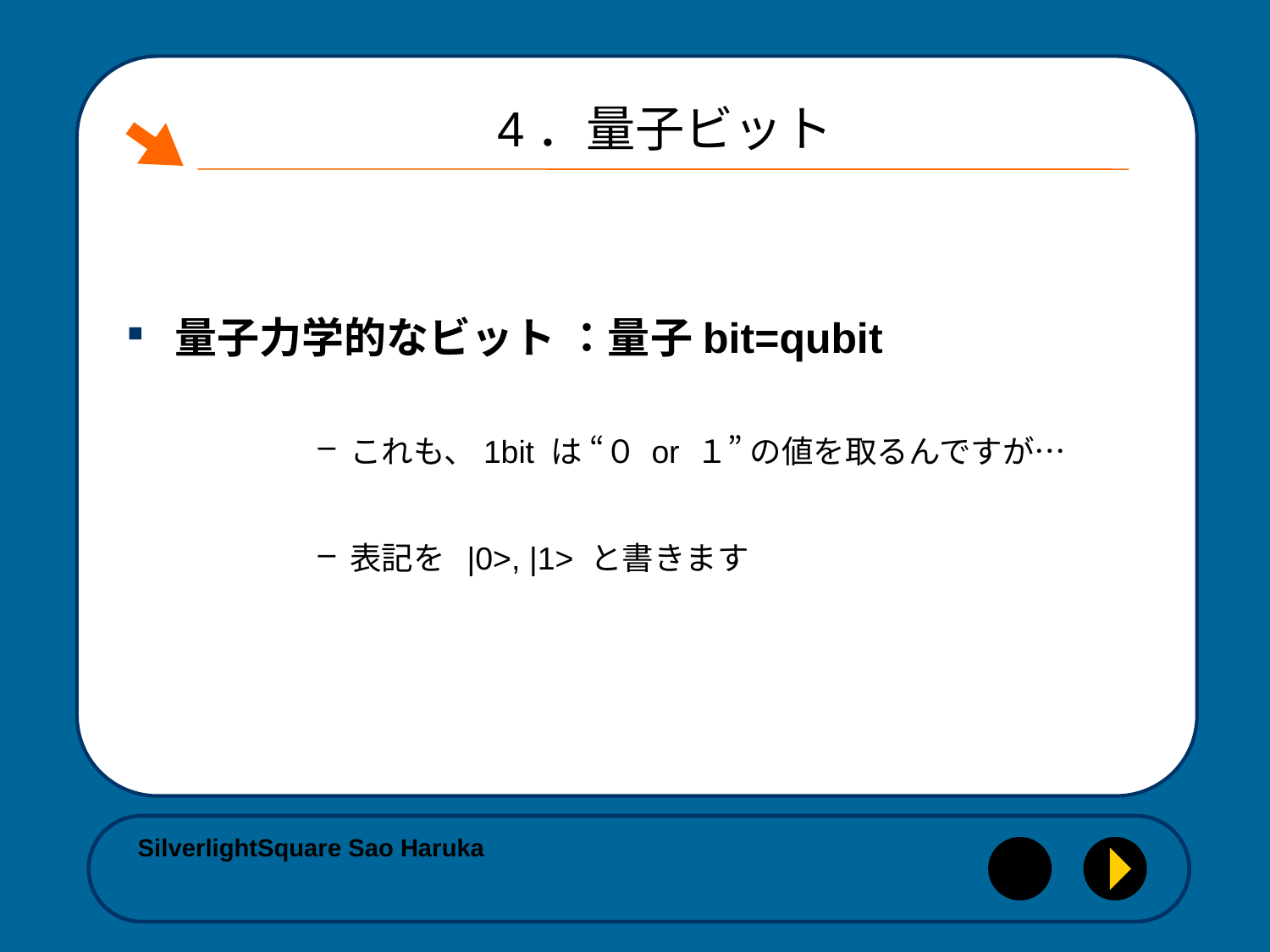

# 4．量子ビット

量子力学的なビット ：量子bit=qubit

これも、1bit は “０ or １” の値を取るんですが…

表記を  |0>, |1> と書きます

SilverlightSquare Sao Haruka